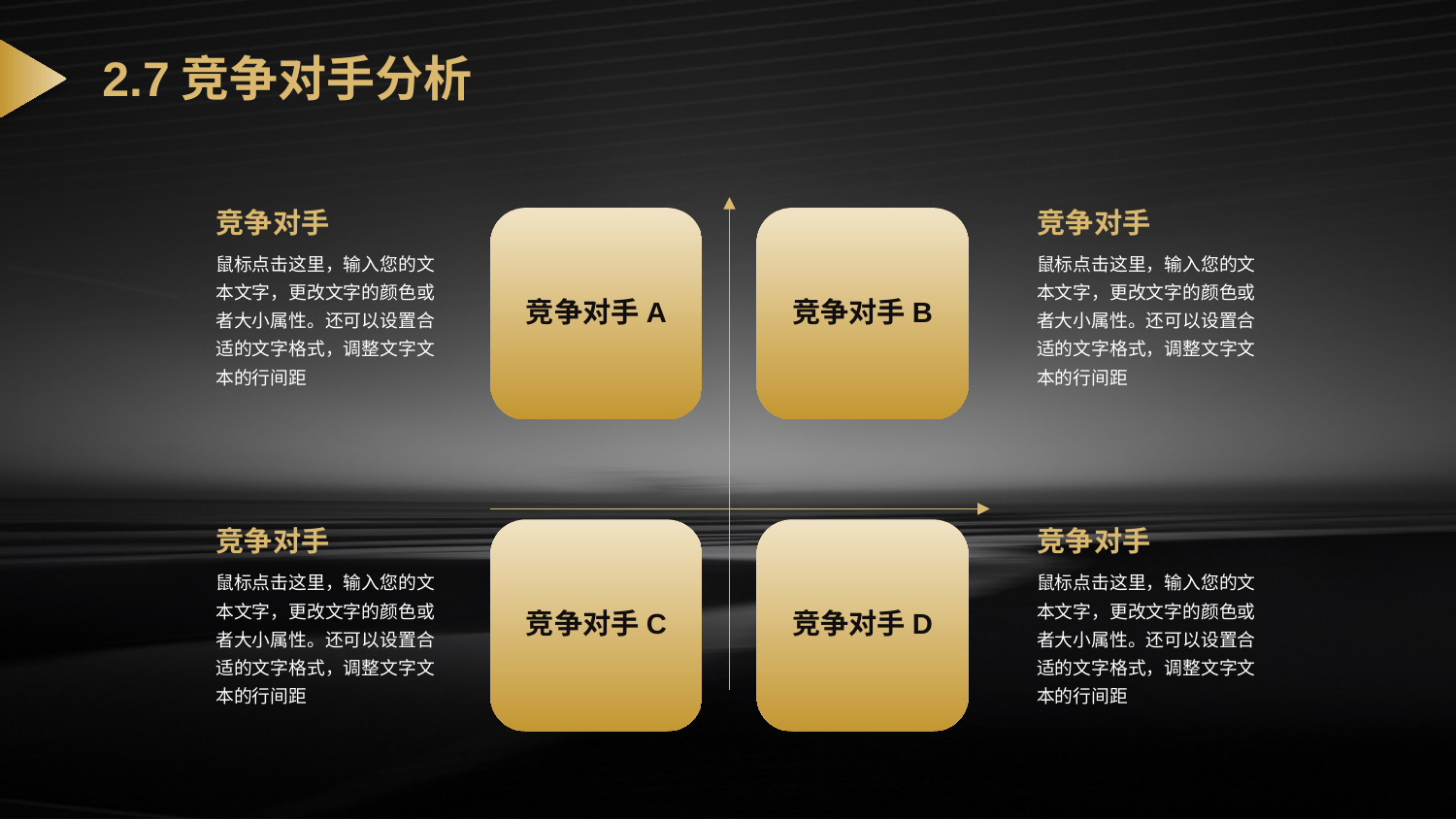

# 2.7竞争对手分析
竞争对手
竞争对手

竞争对手A

竞争对手B
鼠标点击这里，输入您的文本文字，更改文字的颜色或者大小属性。还可以设置合适的文字格式，调整文字文本的行间距
鼠标点击这里，输入您的文本文字，更改文字的颜色或者大小属性。还可以设置合适的文字格式，调整文字文本的行间距
竞争对手
竞争对手

竞争对手C

竞争对手D
鼠标点击这里，输入您的文本文字，更改文字的颜色或者大小属性。还可以设置合适的文字格式，调整文字文本的行间距
鼠标点击这里，输入您的文本文字，更改文字的颜色或者大小属性。还可以设置合适的文字格式，调整文字文本的行间距